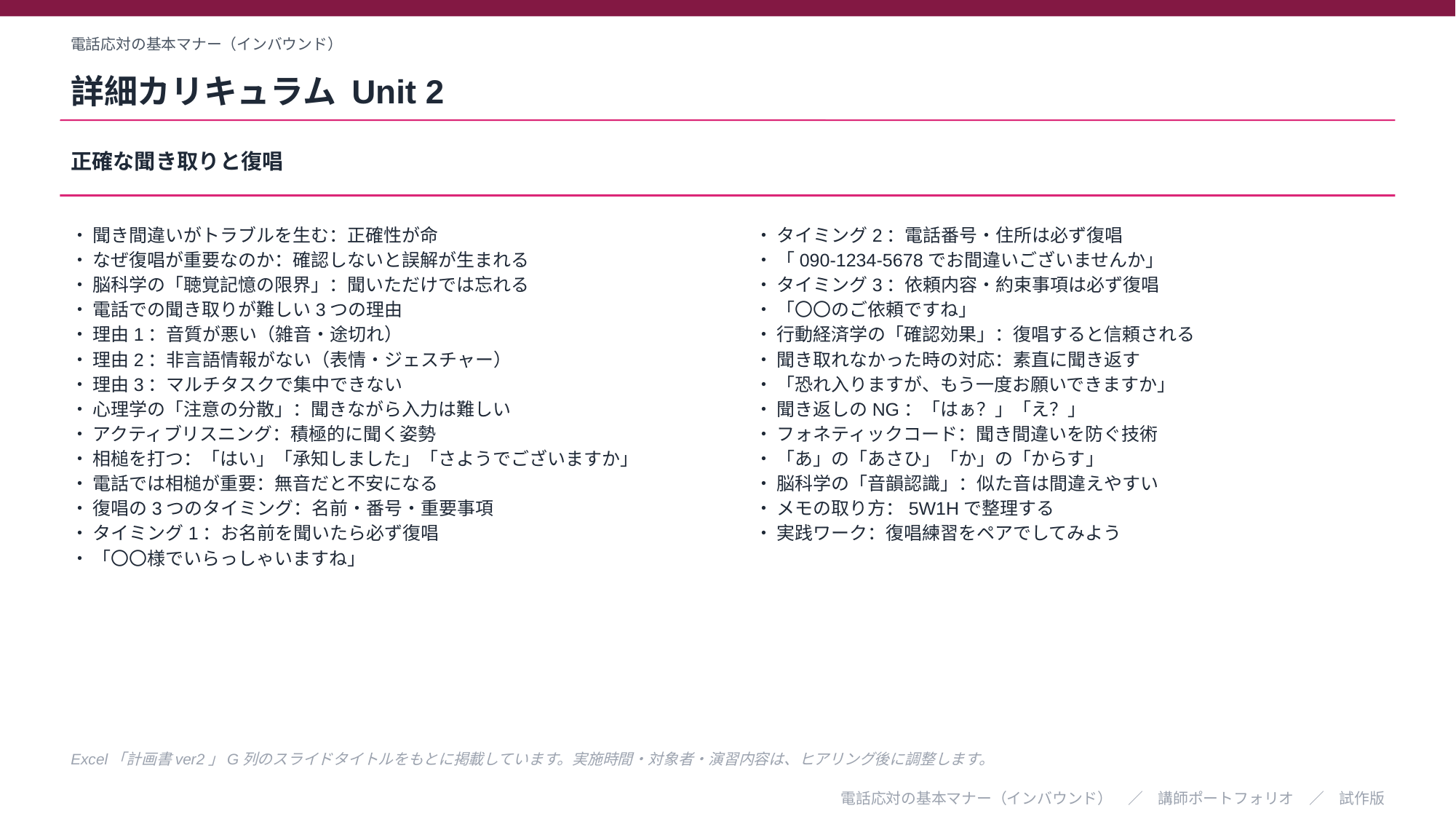

電話応対の基本マナー（インバウンド）
詳細カリキュラム Unit 2

正確な聞き取りと復唱

・ 聞き間違いがトラブルを生む：正確性が命
・ なぜ復唱が重要なのか：確認しないと誤解が生まれる
・ 脳科学の「聴覚記憶の限界」：聞いただけでは忘れる
・ 電話での聞き取りが難しい3つの理由
・ 理由1：音質が悪い（雑音・途切れ）
・ 理由2：非言語情報がない（表情・ジェスチャー）
・ 理由3：マルチタスクで集中できない
・ 心理学の「注意の分散」：聞きながら入力は難しい
・ アクティブリスニング：積極的に聞く姿勢
・ 相槌を打つ：「はい」「承知しました」「さようでございますか」
・ 電話では相槌が重要：無音だと不安になる
・ 復唱の3つのタイミング：名前・番号・重要事項
・ タイミング1：お名前を聞いたら必ず復唱
・ 「〇〇様でいらっしゃいますね」
・ タイミング2：電話番号・住所は必ず復唱
・ 「090-1234-5678でお間違いございませんか」
・ タイミング3：依頼内容・約束事項は必ず復唱
・ 「〇〇のご依頼ですね」
・ 行動経済学の「確認効果」：復唱すると信頼される
・ 聞き取れなかった時の対応：素直に聞き返す
・ 「恐れ入りますが、もう一度お願いできますか」
・ 聞き返しのNG：「はぁ？」「え？」
・ フォネティックコード：聞き間違いを防ぐ技術
・ 「あ」の「あさひ」「か」の「からす」
・ 脳科学の「音韻認識」：似た音は間違えやすい
・ メモの取り方：5W1Hで整理する
・ 実践ワーク：復唱練習をペアでしてみよう
Excel「計画書ver2」G列のスライドタイトルをもとに掲載しています。実施時間・対象者・演習内容は、ヒアリング後に調整します。
電話応対の基本マナー（インバウンド）　／　講師ポートフォリオ　／　試作版